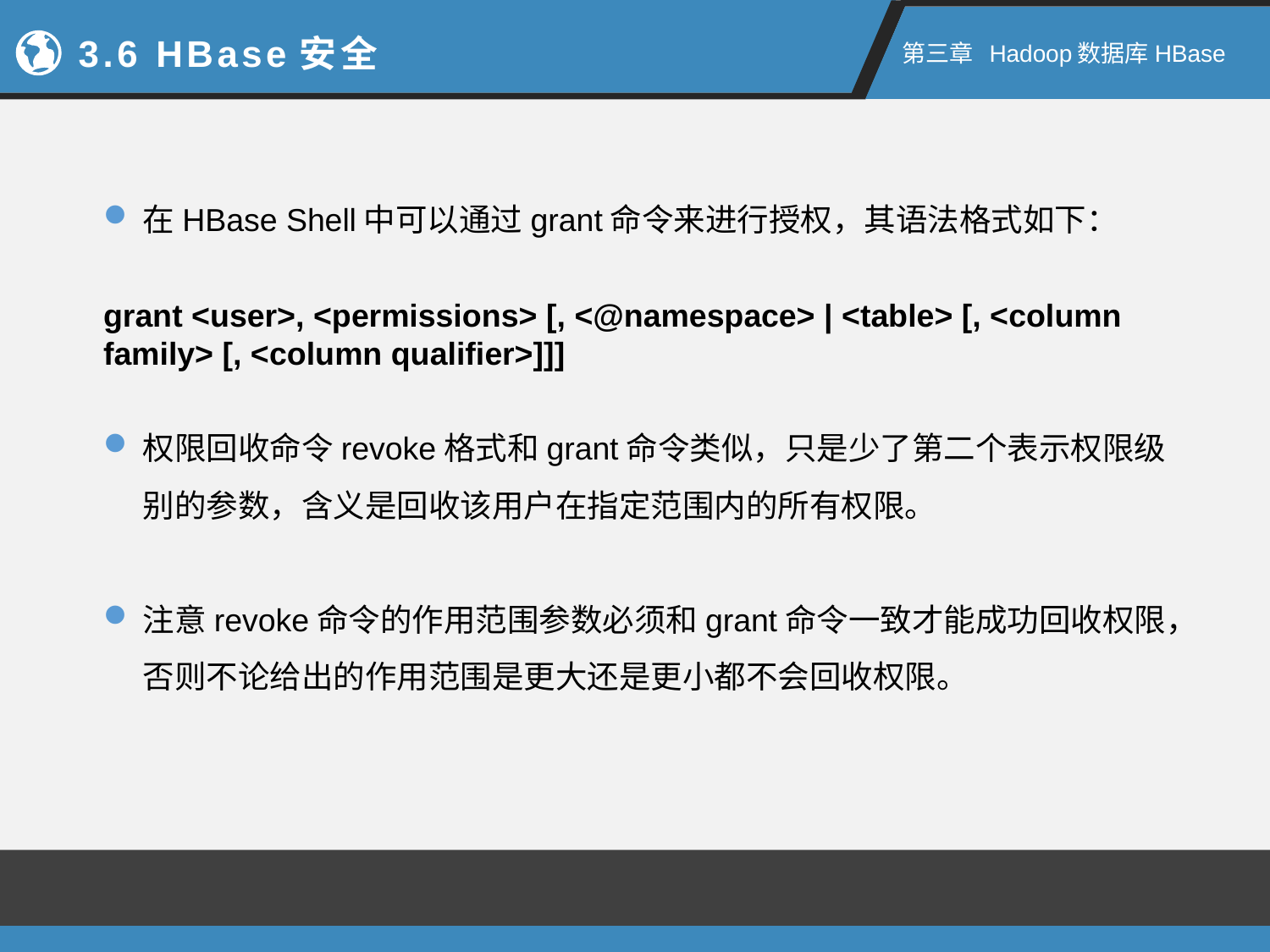

3.6 HBase安全

第三章  Hadoop数据库HBase
在HBase Shell中可以通过grant命令来进行授权，其语法格式如下：

grant <user>, <permissions> [, <@namespace> | <table> [, <column family> [, <column qualifier>]]]

权限回收命令revoke格式和grant命令类似，只是少了第二个表示权限级别的参数，含义是回收该用户在指定范围内的所有权限。

注意revoke命令的作用范围参数必须和grant命令一致才能成功回收权限，否则不论给出的作用范围是更大还是更小都不会回收权限。